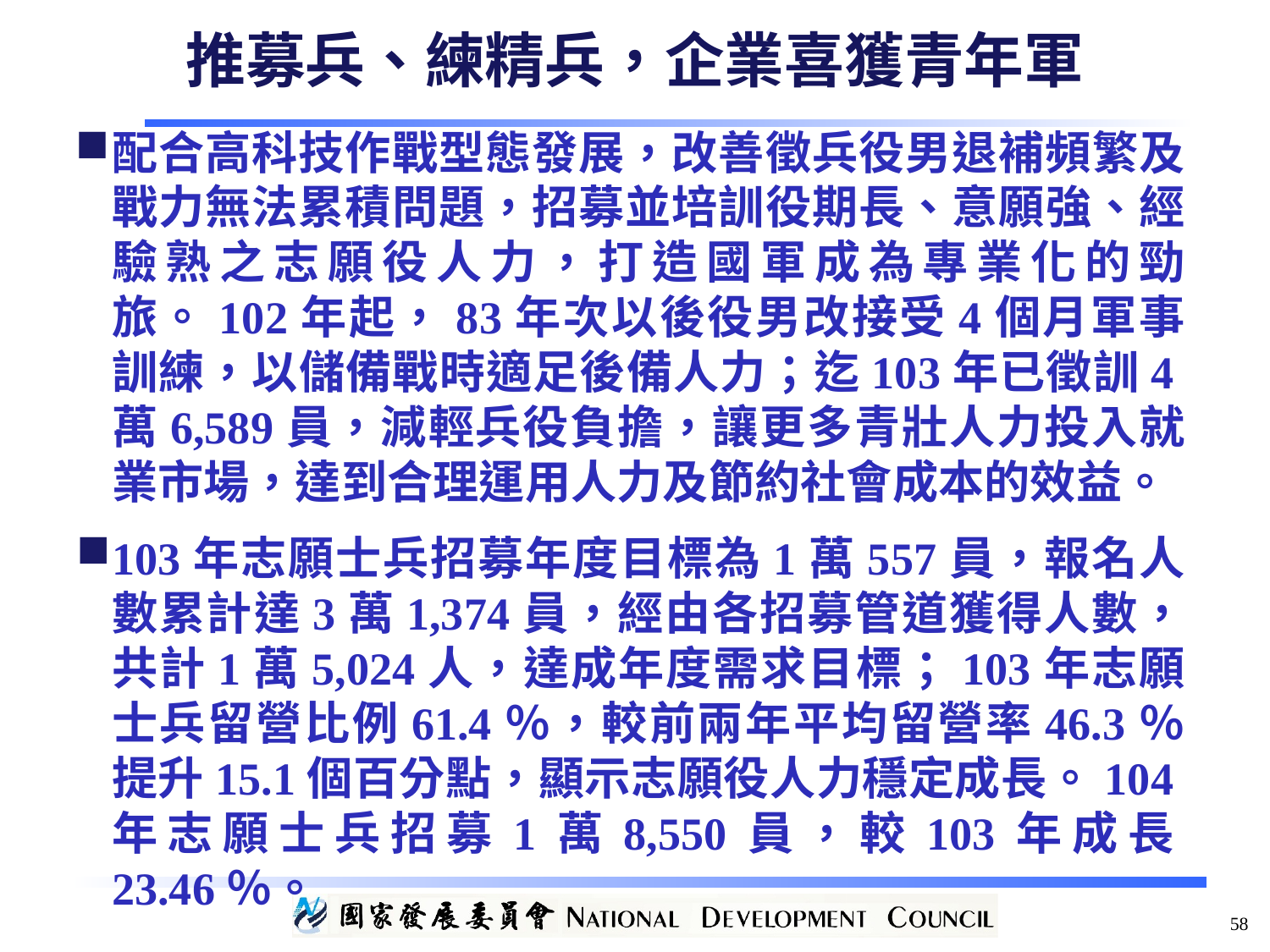

推募兵、練精兵，企業喜獲青年軍
配合高科技作戰型態發展，改善徵兵役男退補頻繁及戰力無法累積問題，招募並培訓役期長、意願強、經驗熟之志願役人力，打造國軍成為專業化的勁旅。102年起，83年次以後役男改接受4個月軍事訓練，以儲備戰時適足後備人力；迄103年已徵訓4萬6,589員，減輕兵役負擔，讓更多青壯人力投入就業市場，達到合理運用人力及節約社會成本的效益。
103年志願士兵招募年度目標為1萬557員，報名人數累計達3萬1,374員，經由各招募管道獲得人數，共計1萬5,024人，達成年度需求目標；103年志願士兵留營比例61.4％，較前兩年平均留營率46.3％提升15.1個百分點，顯示志願役人力穩定成長。104年志願士兵招募1萬8,550員，較103年成長23.46％。
58